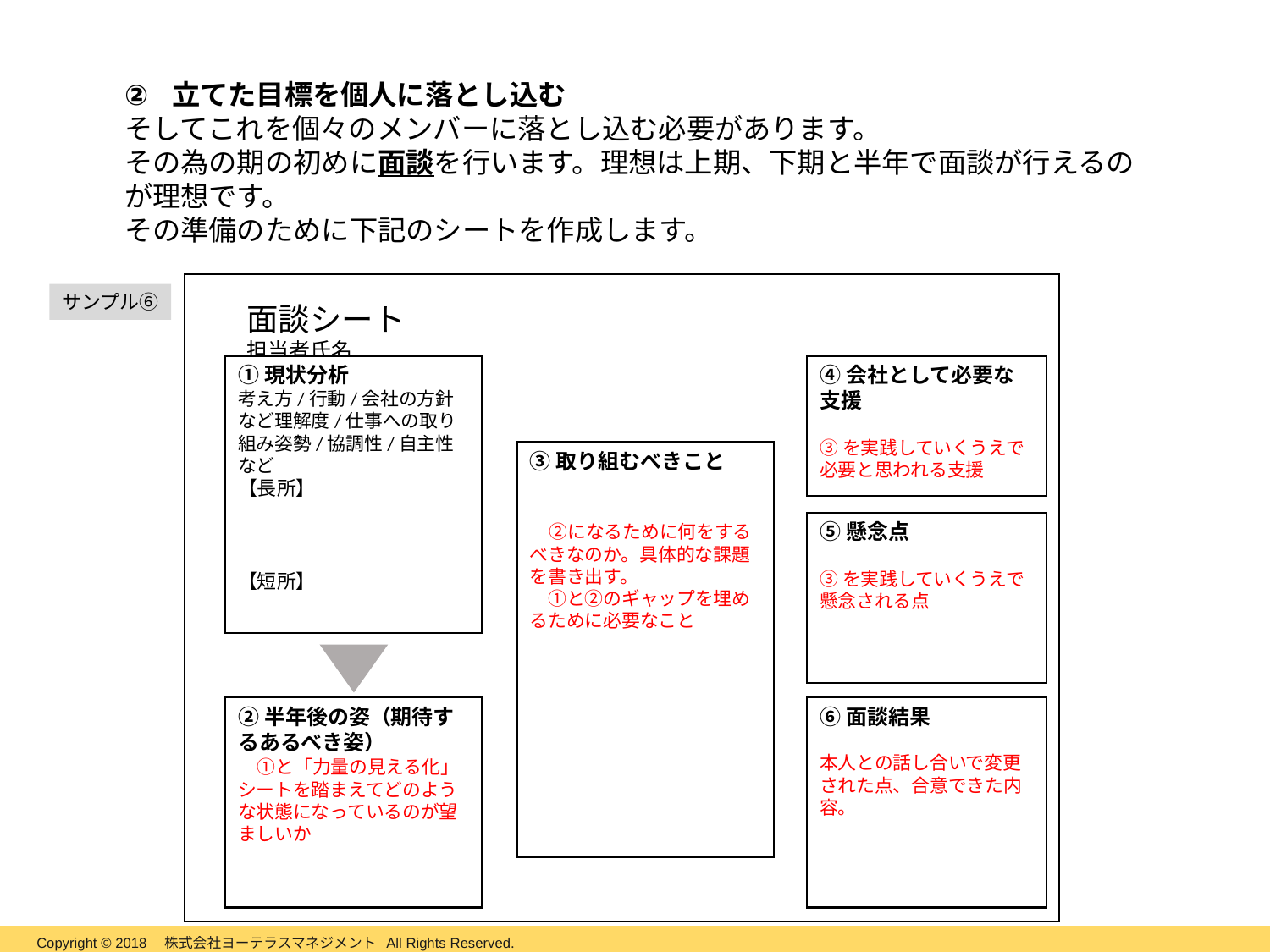

立てた目標を個人に落とし込む
そしてこれを個々のメンバーに落とし込む必要があります。
その為の期の初めに面談を行います。理想は上期、下期と半年で面談が行えるのが理想です。
その準備のために下記のシートを作成します。

面談シート　　　　　　　　　　　　　　　　　　担当者氏名
①現状分析
考え方/行動/会社の方針など理解度/仕事への取り組み姿勢/協調性/自主性など
【長所】

【短所】
④会社として必要な支援

③を実践していくうえで必要と思われる支援
③取り組むべきこと

　②になるために何をするべきなのか。具体的な課題を書き出す。
　①と②のギャップを埋めるために必要なこと
⑤懸念点

③を実践していくうえで懸念される点

②半年後の姿（期待するあるべき姿）
　①と「力量の見える化」シートを踏まえてどのような状態になっているのが望ましいか
⑥面談結果

本人との話し合いで変更された点、合意できた内容。
サンプル⑥